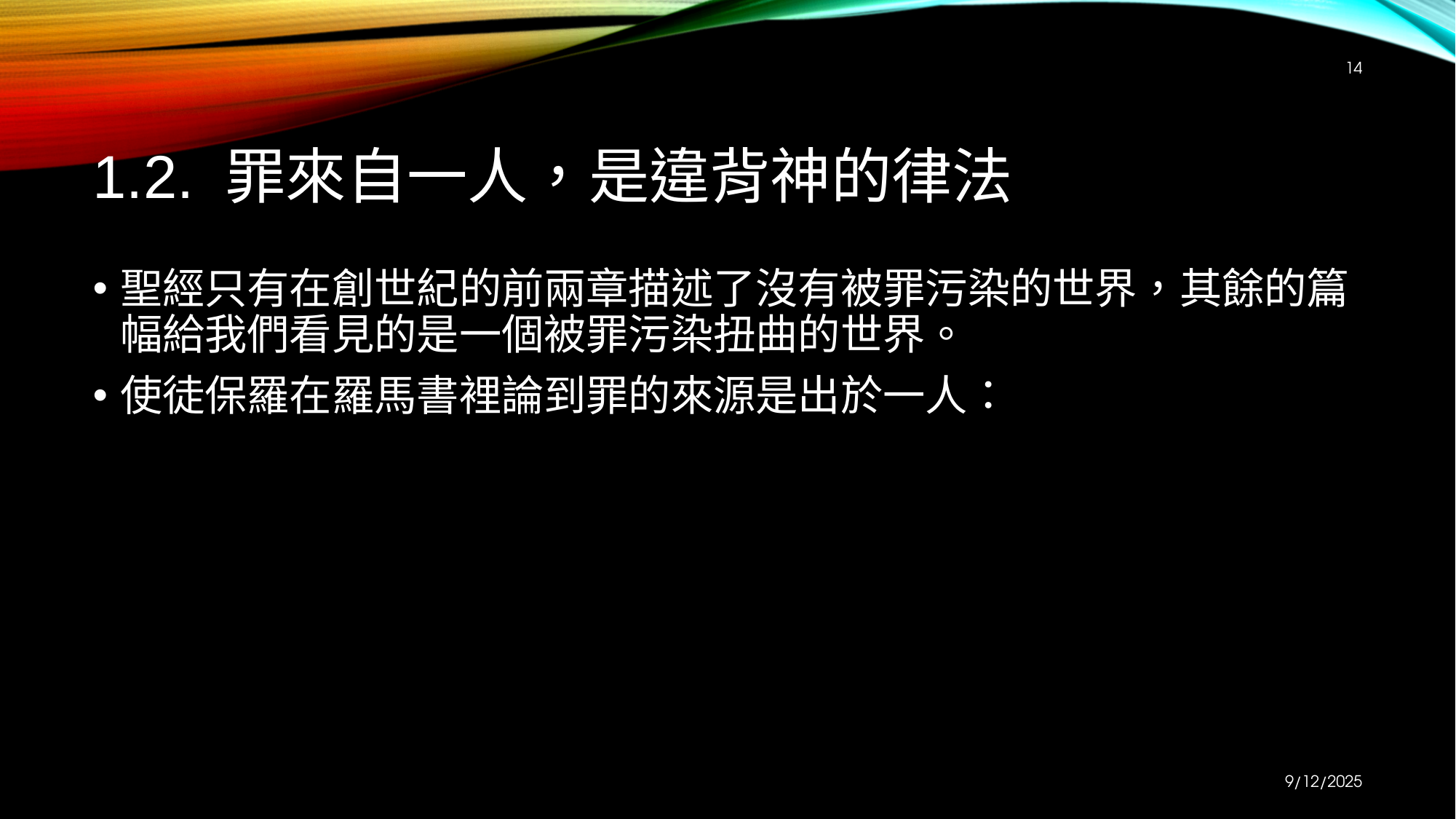

14
# 1.2. 罪來自一人，是違背神的律法
聖經只有在創世紀的前兩章描述了沒有被罪污染的世界，其餘的篇幅給我們看見的是一個被罪污染扭曲的世界。
使徒保羅在羅馬書裡論到罪的來源是出於一人：
9/12/2025